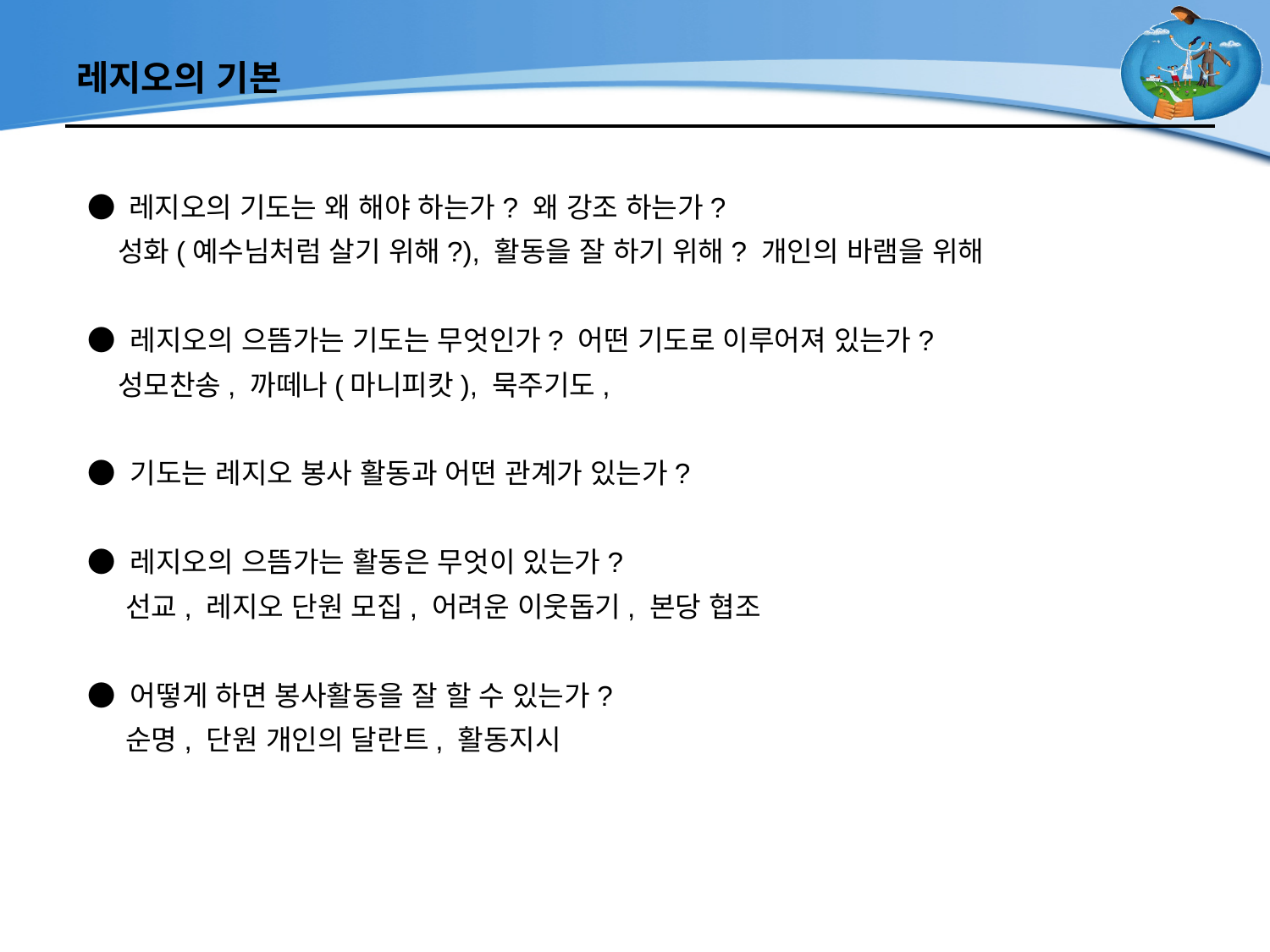

# 레지오의 기본

● 레지오의 기도는 왜 해야 하는가? 왜 강조 하는가?
   성화(예수님처럼 살기 위해?), 활동을 잘 하기 위해? 개인의 바램을 위해

● 레지오의 으뜸가는 기도는 무엇인가? 어떤 기도로 이루어져 있는가?
   성모찬송, 까떼나(마니피캇), 묵주기도,

● 기도는 레지오 봉사 활동과 어떤 관계가 있는가?

● 레지오의 으뜸가는 활동은 무엇이 있는가?
    선교, 레지오 단원 모집, 어려운 이웃돕기, 본당 협조

● 어떻게 하면 봉사활동을 잘 할 수 있는가?
    순명, 단원 개인의 달란트, 활동지시